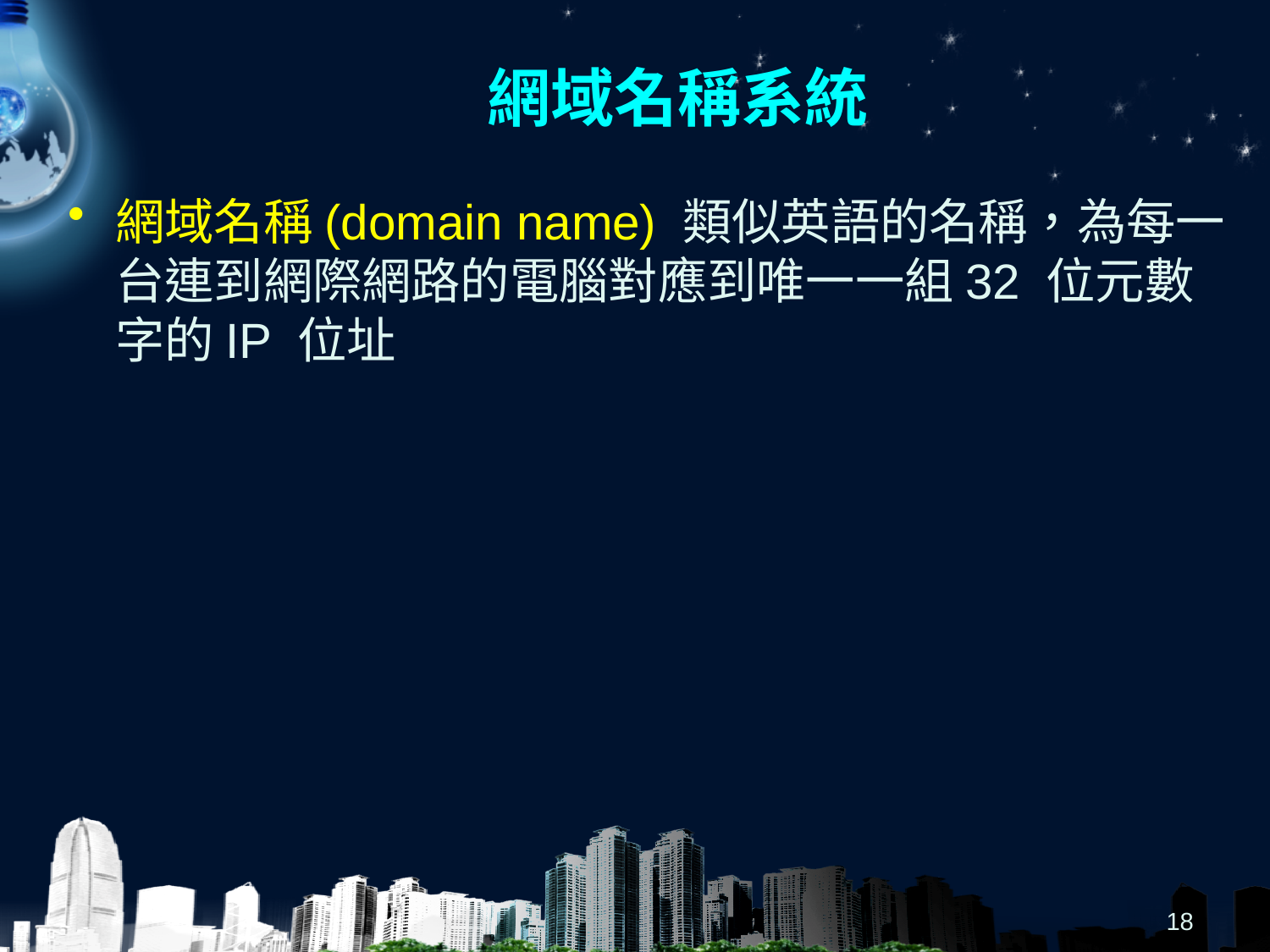

# 網域名稱系統
網域名稱(domain name) 類似英語的名稱，為每一台連到網際網路的電腦對應到唯一一組32 位元數字的IP 位址
18